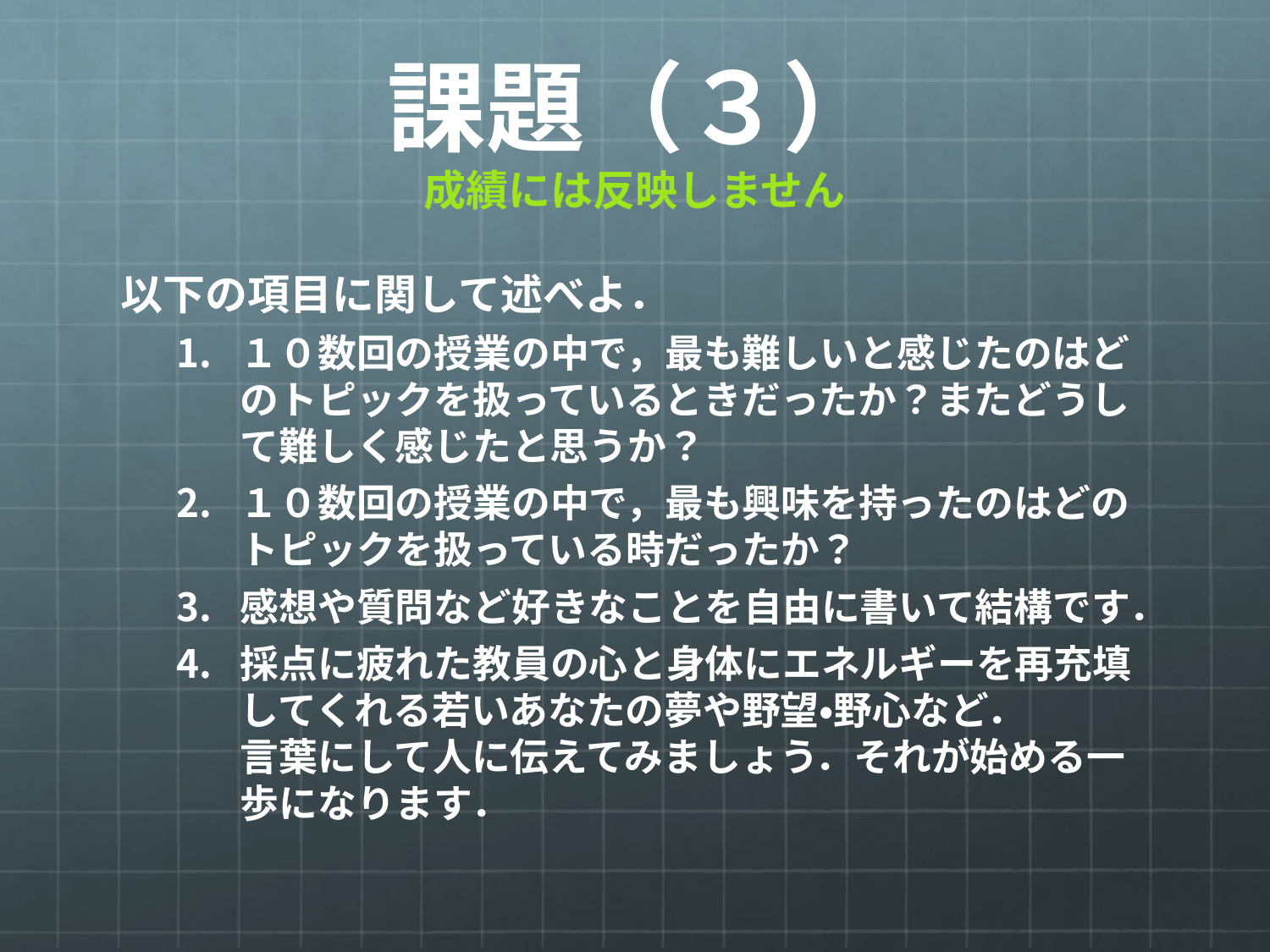

# 課題（３） 成績には反映しません
以下の項目に関して述べよ．
１０数回の授業の中で，最も難しいと感じたのはどのトピックを扱っているときだったか？またどうして難しく感じたと思うか？
１０数回の授業の中で，最も興味を持ったのはどのトピックを扱っている時だったか？
感想や質問など好きなことを自由に書いて結構です．
採点に疲れた教員の心と身体にエネルギーを再充填してくれる若いあなたの夢や野望・野心など．
言葉にして人に伝えてみましょう．それが始める一歩になります．